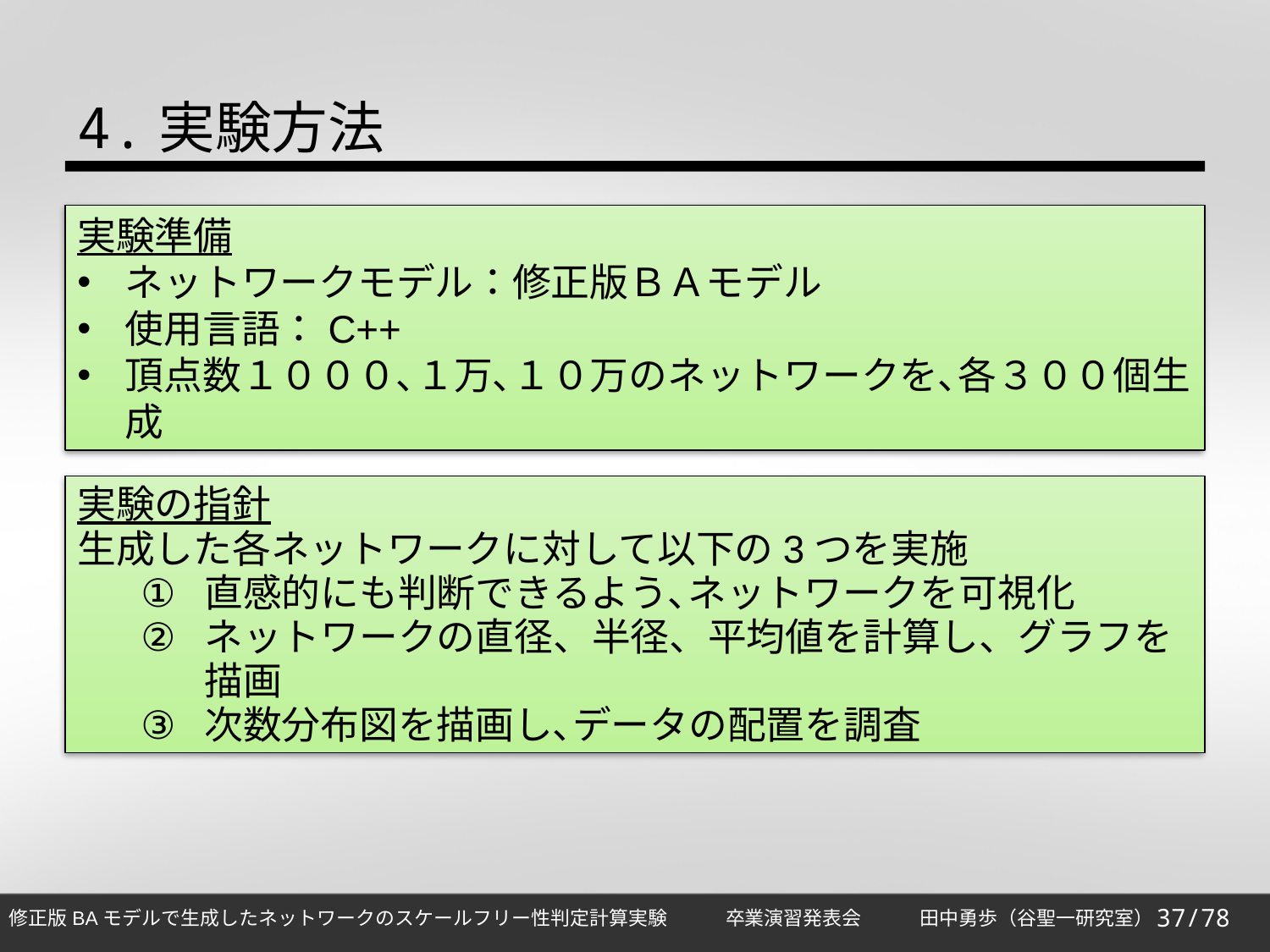

4.実験方法
実験準備
ネットワークモデル：修正版ＢＡモデル
使用言語：C++
頂点数１０００､１万､１０万のネットワークを､各３００個生成
実験の指針
生成した各ネットワークに対して以下の3つを実施
直感的にも判断できるよう､ネットワークを可視化
ネットワークの直径、半径、平均値を計算し、グラフを描画
次数分布図を描画し､データの配置を調査
37/78
修正版BAモデルで生成したネットワークのスケールフリー性判定計算実験　　　卒業演習発表会　　　田中勇歩（谷聖一研究室）